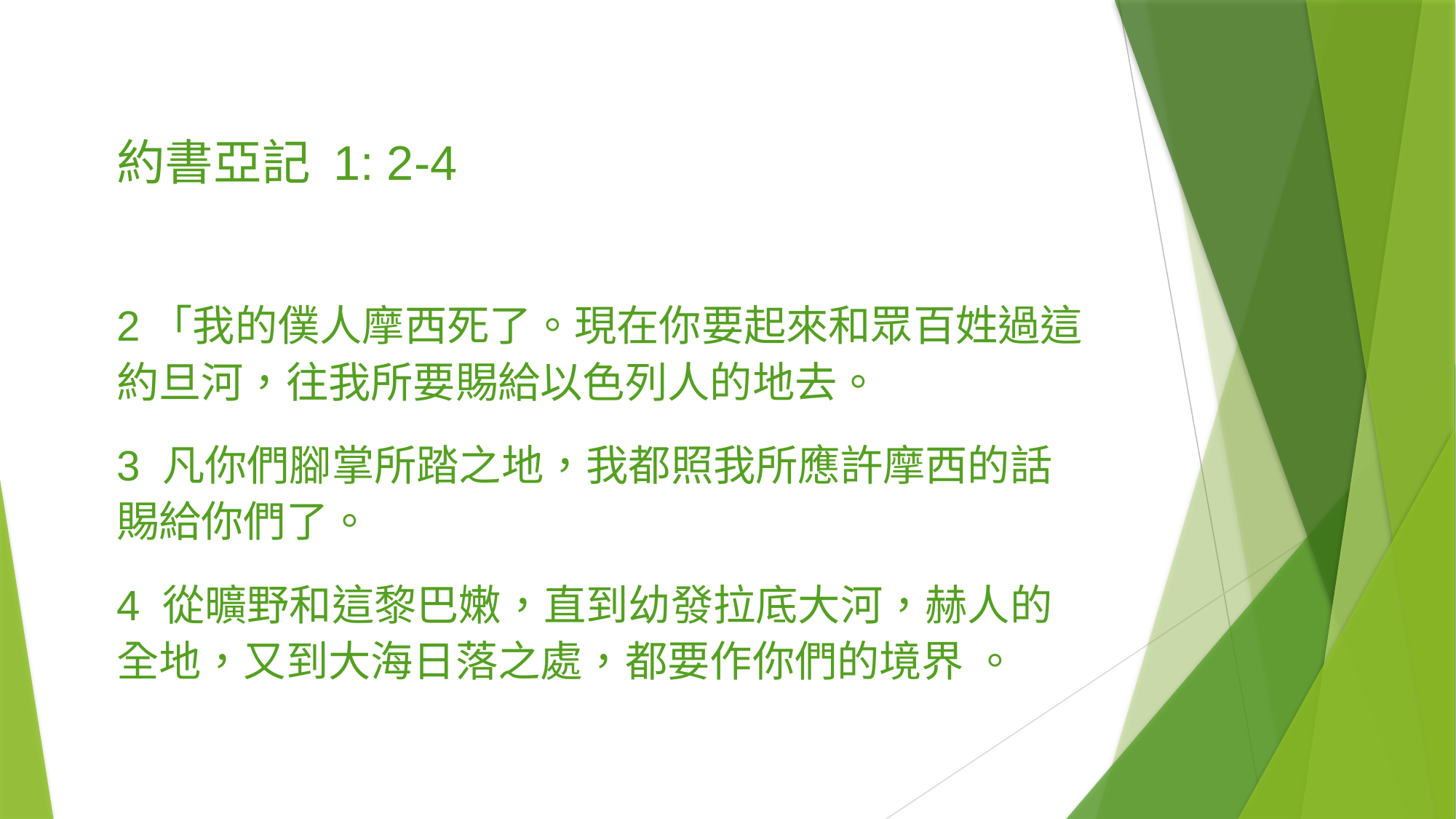

約書亞記 1: 2-4

2「我的僕人摩西死了。現在你要起來和眾百姓過這約旦河，往我所要賜給以色列人的地去。
3 凡你們腳掌所踏之地，我都照我所應許摩西的話賜給你們了。
4 從曠野和這黎巴嫩，直到幼發拉底大河，赫人的全地，又到大海日落之處，都要作你們的境界 。